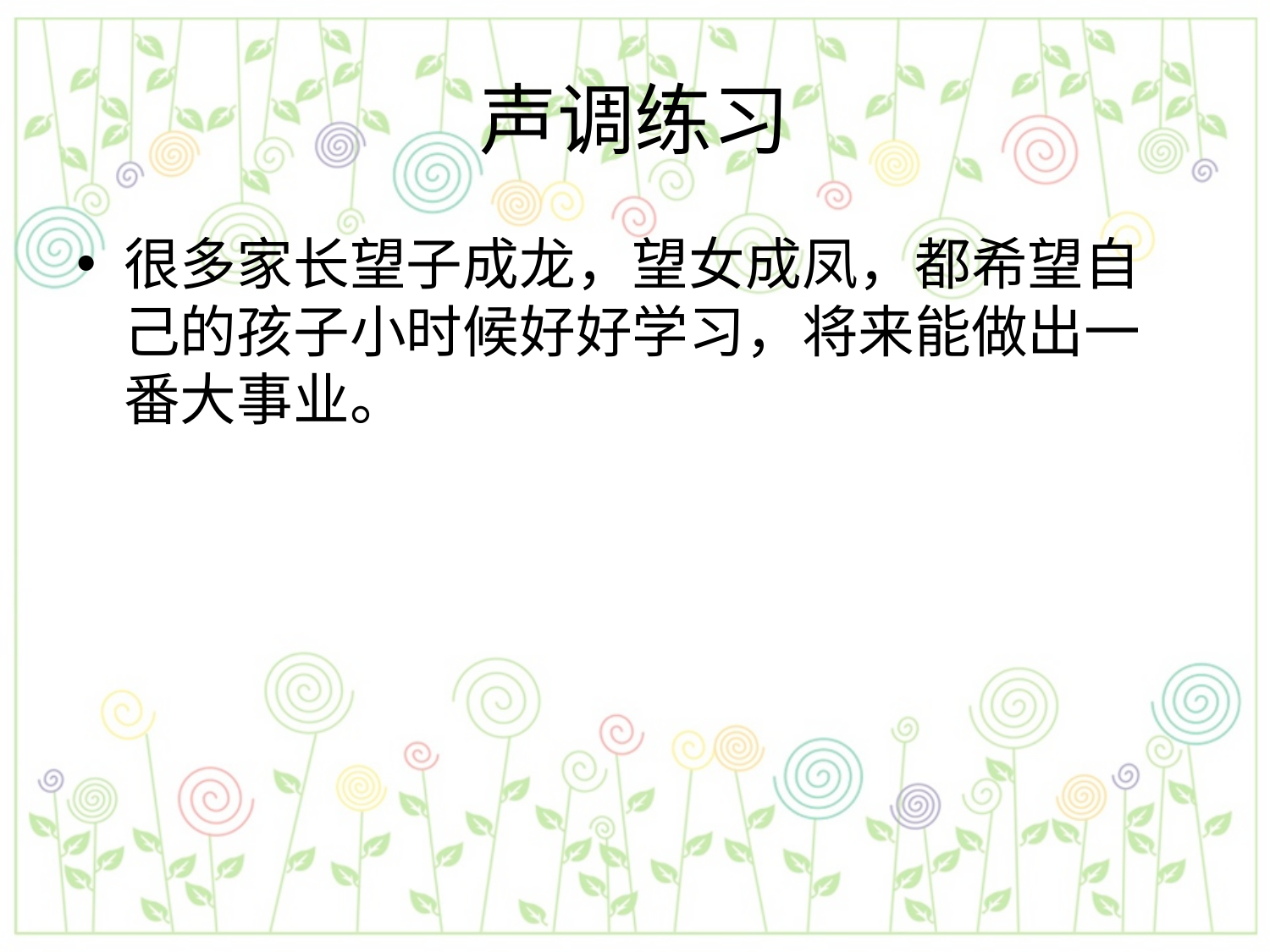

# 声调练习
很多家长望子成龙，望女成凤，都希望自己的孩子小时候好好学习，将来能做出一番大事业。